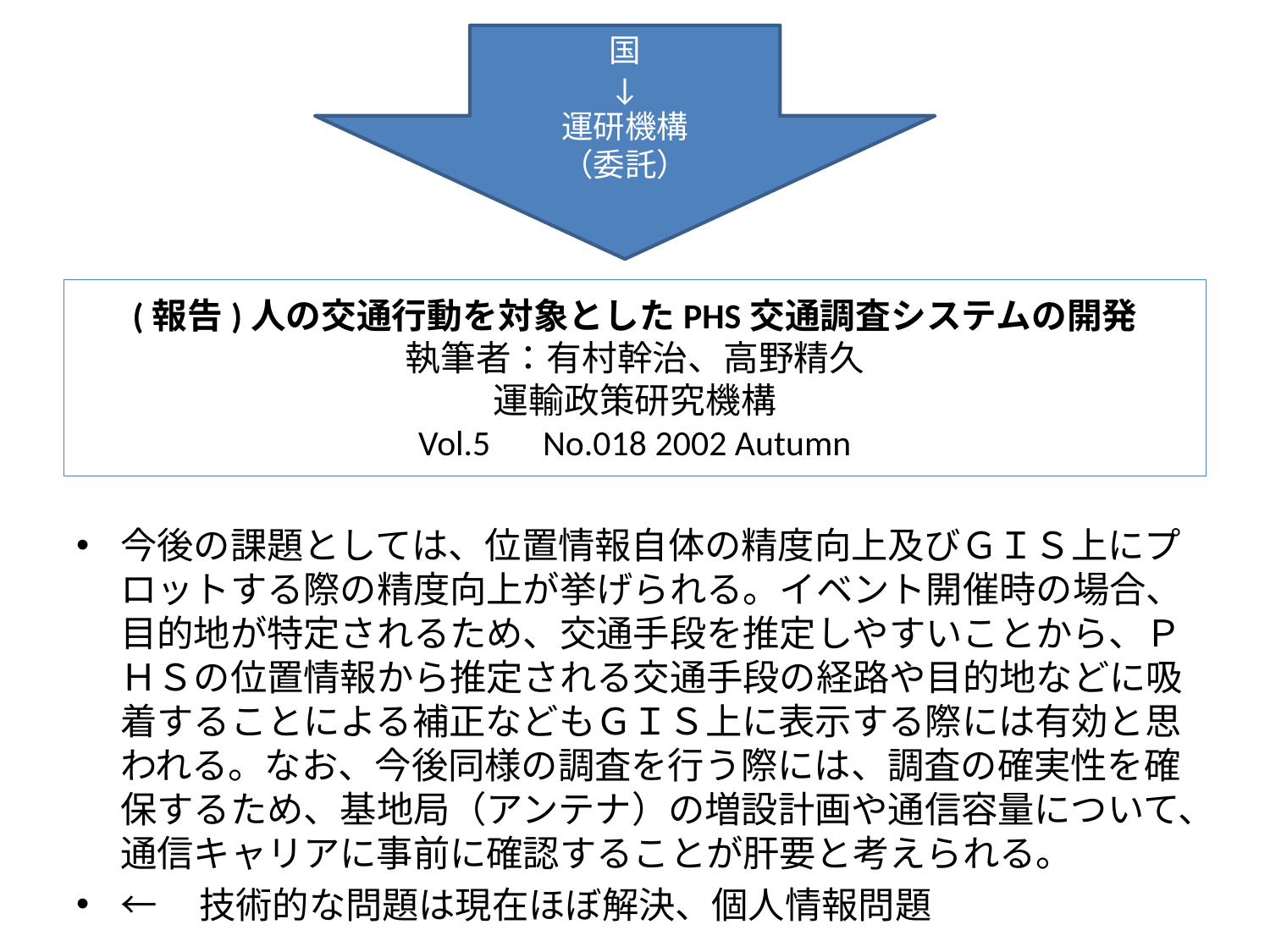

国
↓
運研機構
（委託）
# (報告)人の交通行動を対象としたPHS交通調査システムの開発 執筆者：有村幹治、高野精久 運輸政策研究機構 Vol.5　No.018 2002 Autumn
今後の課題としては、位置情報自体の精度向上及びＧＩＳ上にプロットする際の精度向上が挙げられる。イベント開催時の場合、目的地が特定されるため、交通手段を推定しやすいことから、ＰＨＳの位置情報から推定される交通手段の経路や目的地などに吸着することによる補正などもＧＩＳ上に表示する際には有効と思われる。なお、今後同様の調査を行う際には、調査の確実性を確保するため、基地局（アンテナ）の増設計画や通信容量について、通信キャリアに事前に確認することが肝要と考えられる。
←　技術的な問題は現在ほぼ解決、個人情報問題